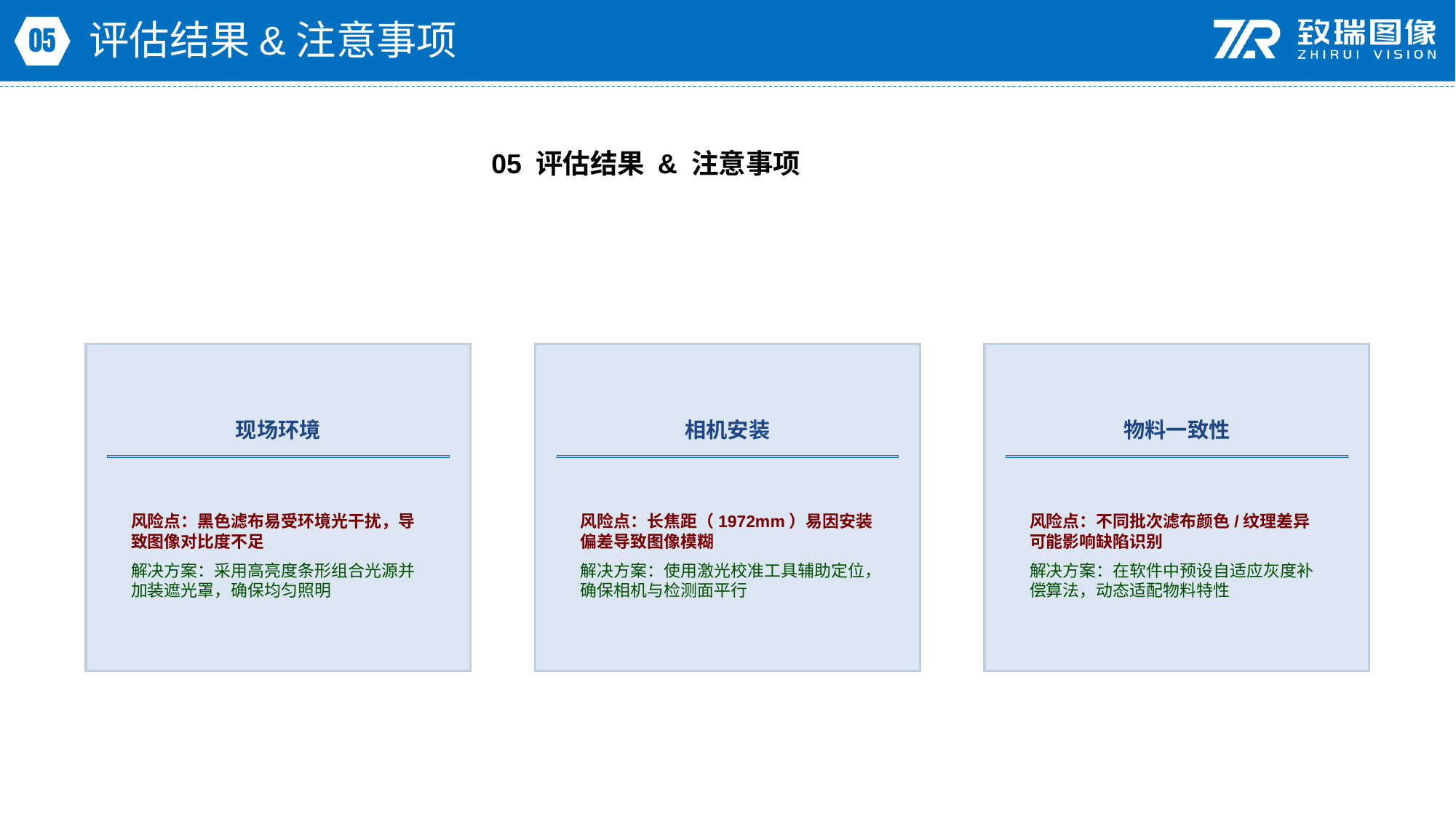

评估结果&注意事项
05

05 评估结果 & 注意事项

现场环境

相机安装

物料一致性

风险点：黑色滤布易受环境光干扰，导致图像对比度不足
解决方案：采用高亮度条形组合光源并加装遮光罩，确保均匀照明

风险点：长焦距（1972mm）易因安装偏差导致图像模糊
解决方案：使用激光校准工具辅助定位，确保相机与检测面平行

风险点：不同批次滤布颜色/纹理差异可能影响缺陷识别
解决方案：在软件中预设自适应灰度补偿算法，动态适配物料特性